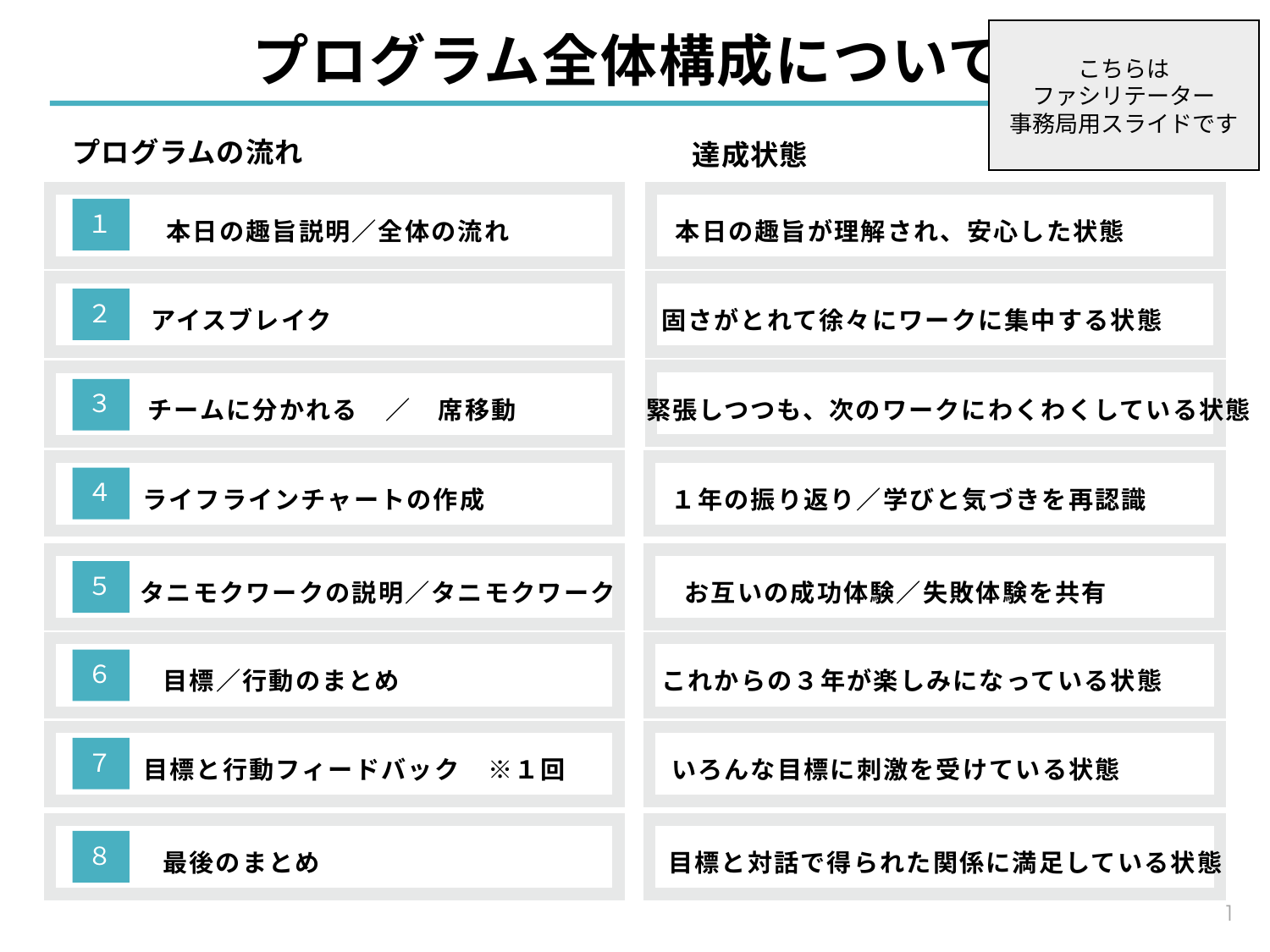

プログラム全体構成について

こちらは
ファシリテーター
事務局用スライドです

プログラムの流れ
達成状態

本日の趣旨説明／全体の流れ
本日の趣旨が理解され、安心した状態

１

アイスブレイク
固さがとれて徐々にワークに集中する状態

２

チームに分かれる　／　席移動
緊張しつつも、次のワークにわくわくしている状態

３

ライフラインチャートの作成
１年の振り返り／学びと気づきを再認識

４

タニモクワークの説明／タニモクワーク
お互いの成功体験／失敗体験を共有

５

目標／行動のまとめ
これからの３年が楽しみになっている状態

６

目標と行動フィードバック　※１回
いろんな目標に刺激を受けている状態

７

最後のまとめ
目標と対話で得られた関係に満足している状態

８
1